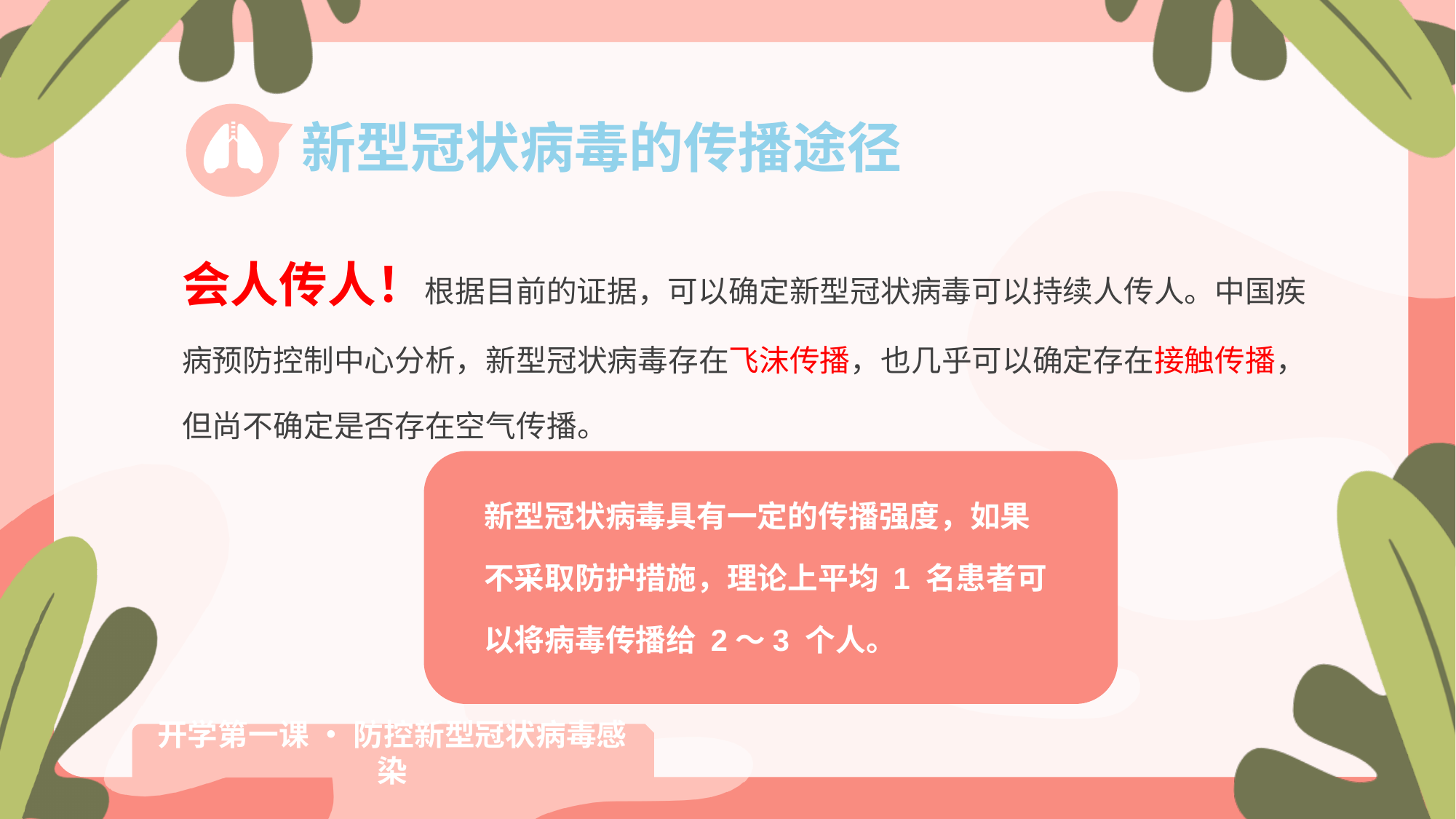

新型冠状病毒的传播途径

会人传人！根据目前的证据，可以确定新型冠状病毒可以持续人传人。中国疾病预防控制中心分析，新型冠状病毒存在飞沫传播，也几乎可以确定存在接触传播，但尚不确定是否存在空气传播。

新型冠状病毒具有一定的传播强度，如果不采取防护措施，理论上平均 1 名患者可以将病毒传播给 2～3 个人。
开学第一课 • 防控新型冠状病毒感染